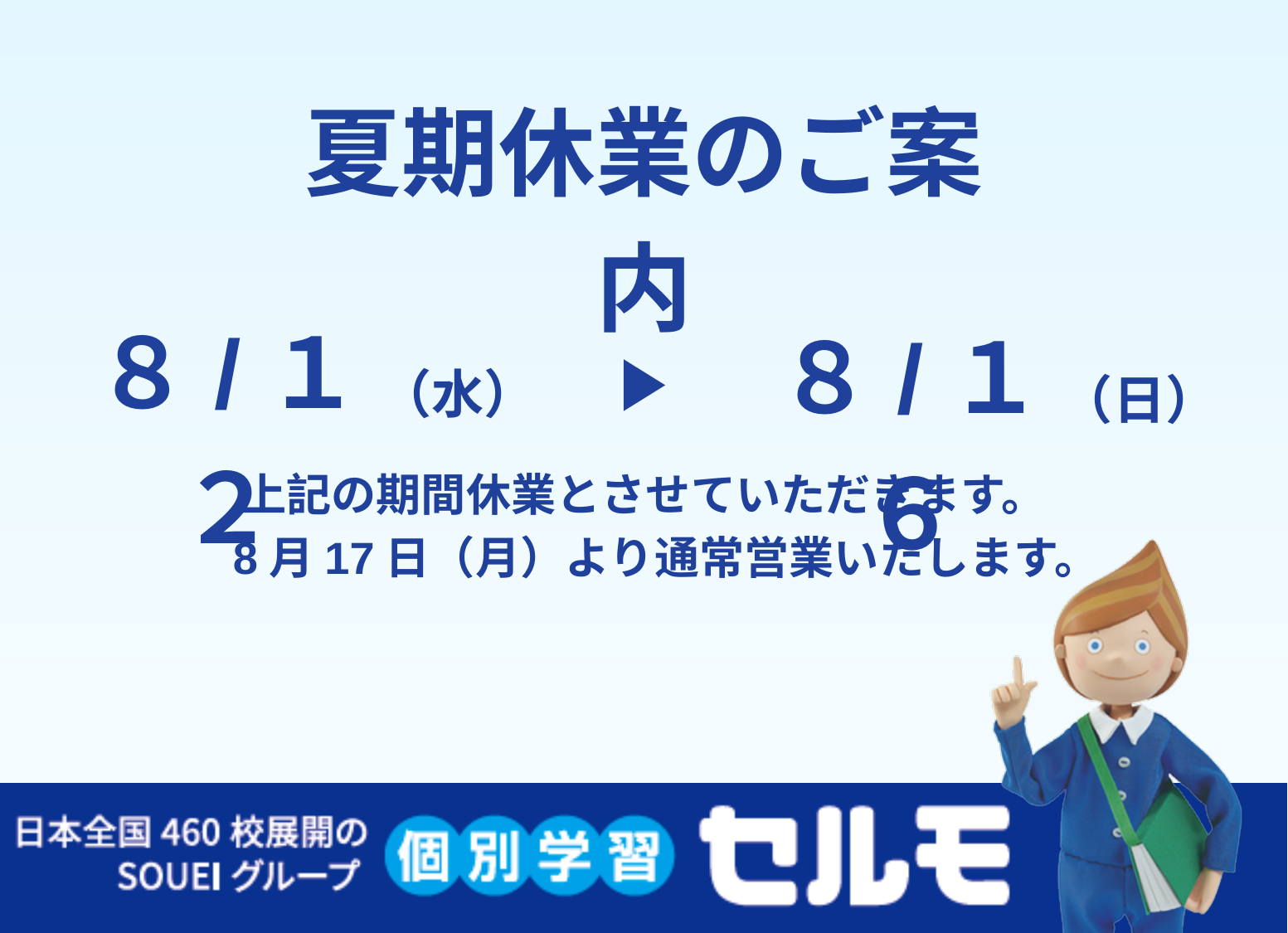

夏期休業のご案内
８/１２
（水）
８/１６
（日）
▶
上記の期間休業とさせていただきます。
8月17日（月）より通常営業いたします。